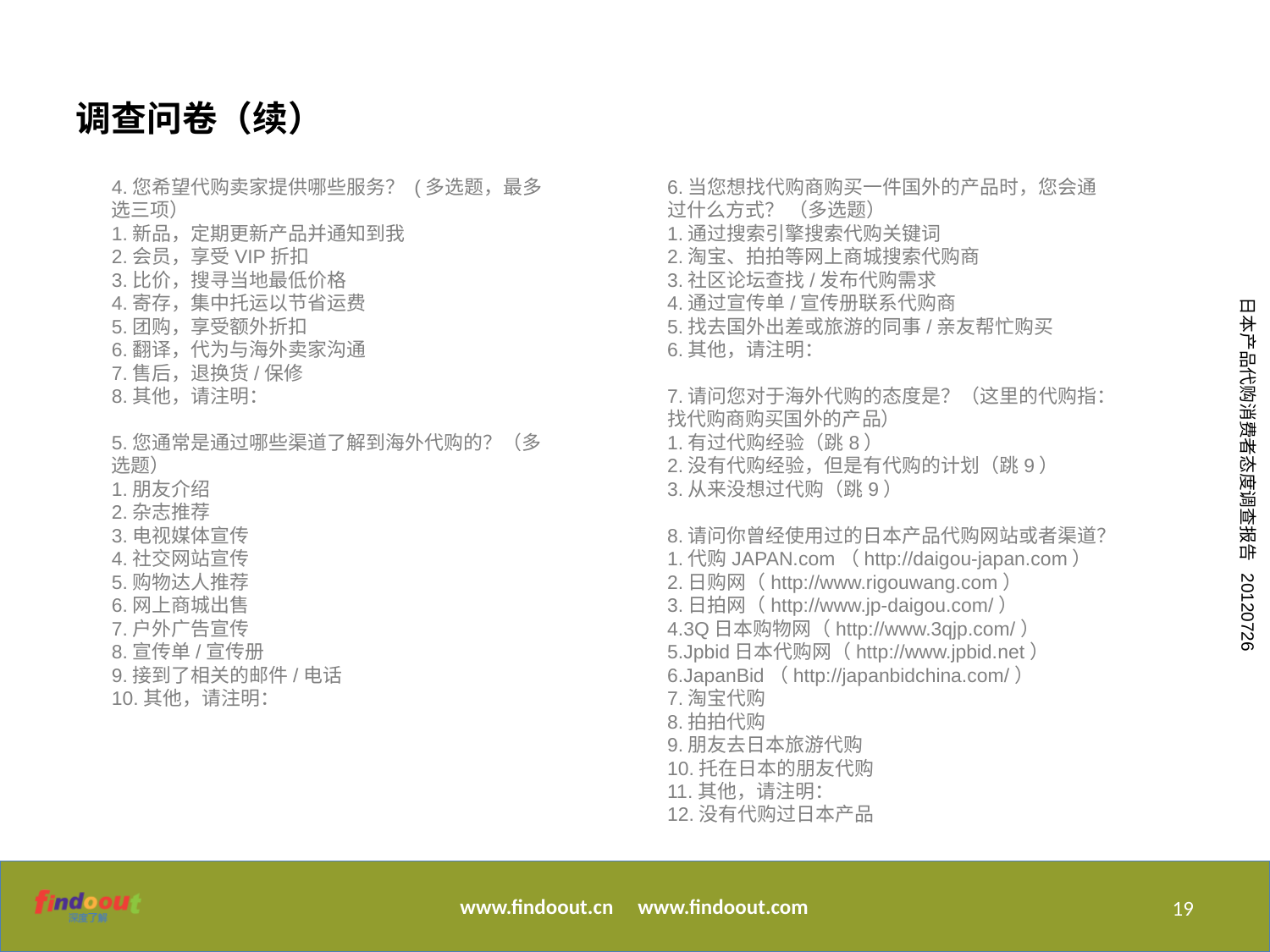

调查问卷（续）
4.您希望代购卖家提供哪些服务？ (多选题，最多选三项）
1.新品，定期更新产品并通知到我
2.会员，享受VIP折扣
3.比价，搜寻当地最低价格
4.寄存，集中托运以节省运费
5.团购，享受额外折扣
6.翻译，代为与海外卖家沟通
7.售后，退换货/保修
8.其他，请注明：

5.您通常是通过哪些渠道了解到海外代购的？（多选题）
1.朋友介绍
2.杂志推荐
3.电视媒体宣传
4.社交网站宣传
5.购物达人推荐
6.网上商城出售
7.户外广告宣传
8.宣传单/宣传册
9.接到了相关的邮件/电话
10.其他，请注明：
6.当您想找代购商购买一件国外的产品时，您会通过什么方式？ （多选题）
1.通过搜索引擎搜索代购关键词
2.淘宝、拍拍等网上商城搜索代购商
3.社区论坛查找/发布代购需求
4.通过宣传单/宣传册联系代购商
5.找去国外出差或旅游的同事/亲友帮忙购买
6.其他，请注明：

7.请问您对于海外代购的态度是？（这里的代购指：找代购商购买国外的产品）
1.有过代购经验（跳8）
2.没有代购经验，但是有代购的计划（跳9）
3.从来没想过代购（跳9）

8.请问你曾经使用过的日本产品代购网站或者渠道？
1.代购JAPAN.com（http://daigou-japan.com）
2.日购网（http://www.rigouwang.com）
3.日拍网（http://www.jp-daigou.com/）
4.3Q日本购物网（http://www.3qjp.com/）
5.Jpbid日本代购网（http://www.jpbid.net）
6.JapanBid（http://japanbidchina.com/）
7.淘宝代购
8.拍拍代购
9.朋友去日本旅游代购
10.托在日本的朋友代购
11.其他，请注明：
12.没有代购过日本产品
19